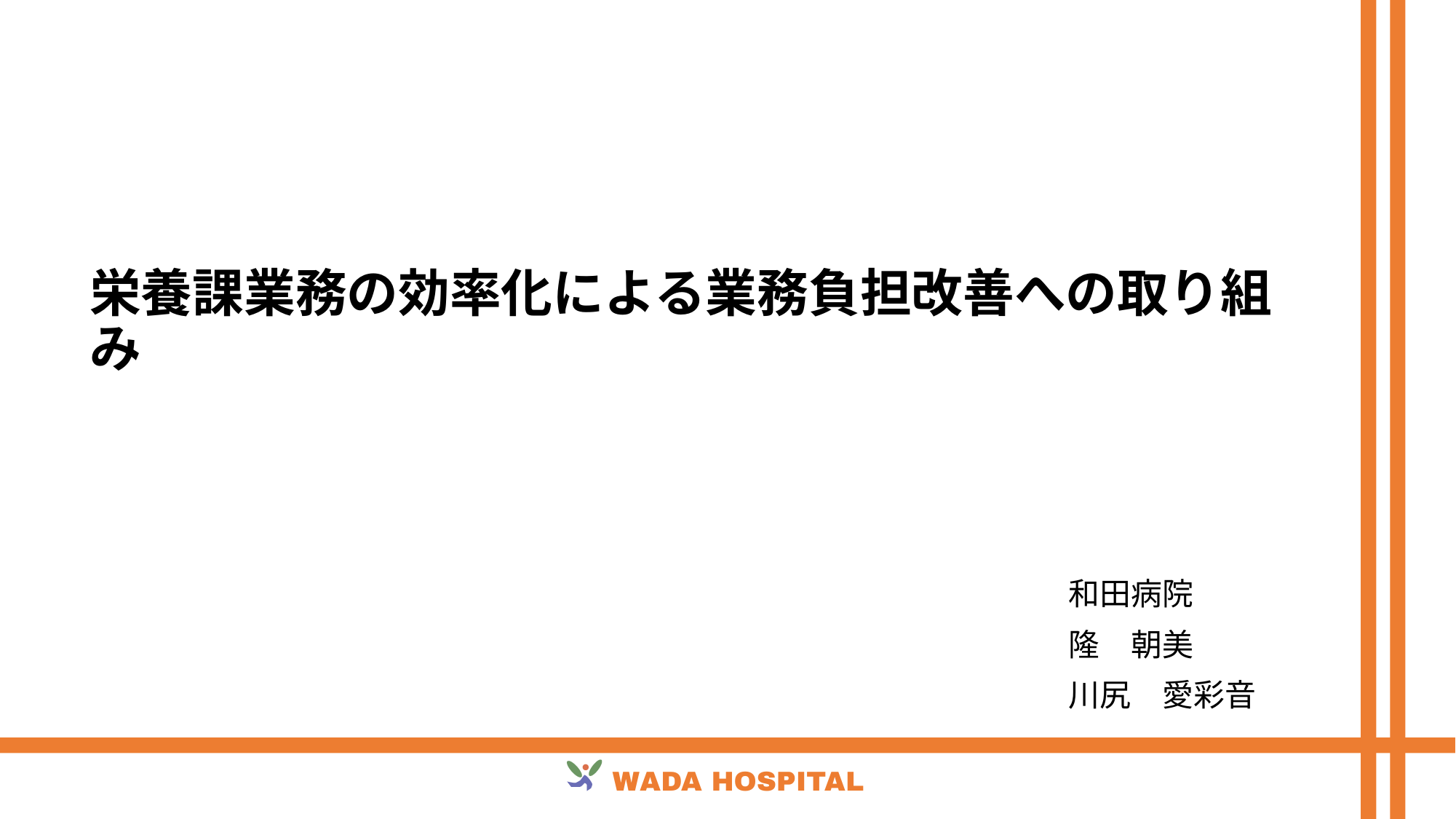

# 栄養課業務の効率化による業務負担改善への取り組み
和田病院
隆　朝美
川尻　愛彩音